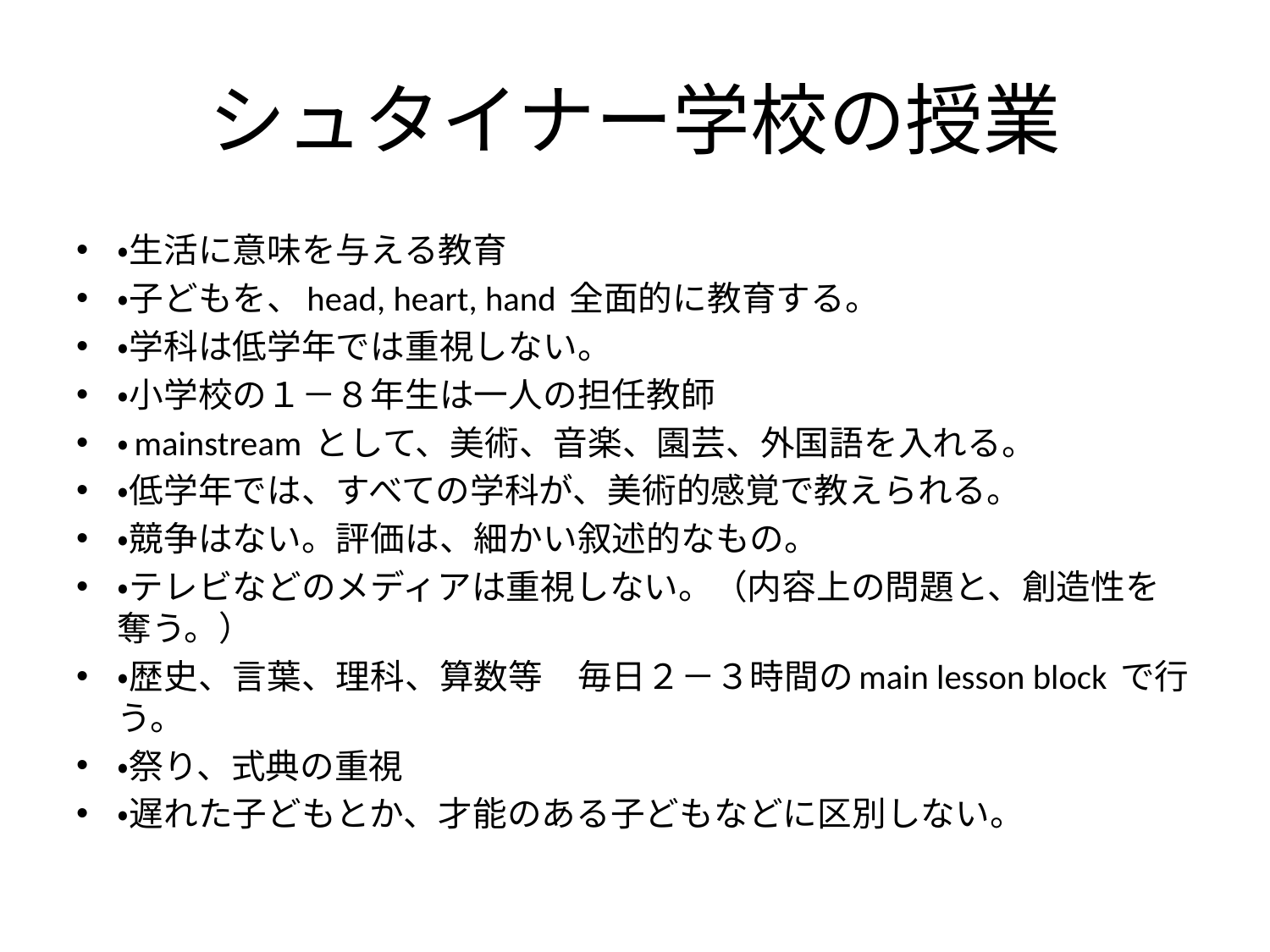

# シュタイナー学校の授業
・生活に意味を与える教育
・子どもを、head, heart, hand 全面的に教育する。
・学科は低学年では重視しない。
・小学校の１－８年生は一人の担任教師
・mainstream として、美術、音楽、園芸、外国語を入れる。
・低学年では、すべての学科が、美術的感覚で教えられる。
・競争はない。評価は、細かい叙述的なもの。
・テレビなどのメディアは重視しない。（内容上の問題と、創造性を奪う。）
・歴史、言葉、理科、算数等　毎日２－３時間のmain lesson block で行う。
・祭り、式典の重視
・遅れた子どもとか、才能のある子どもなどに区別しない。